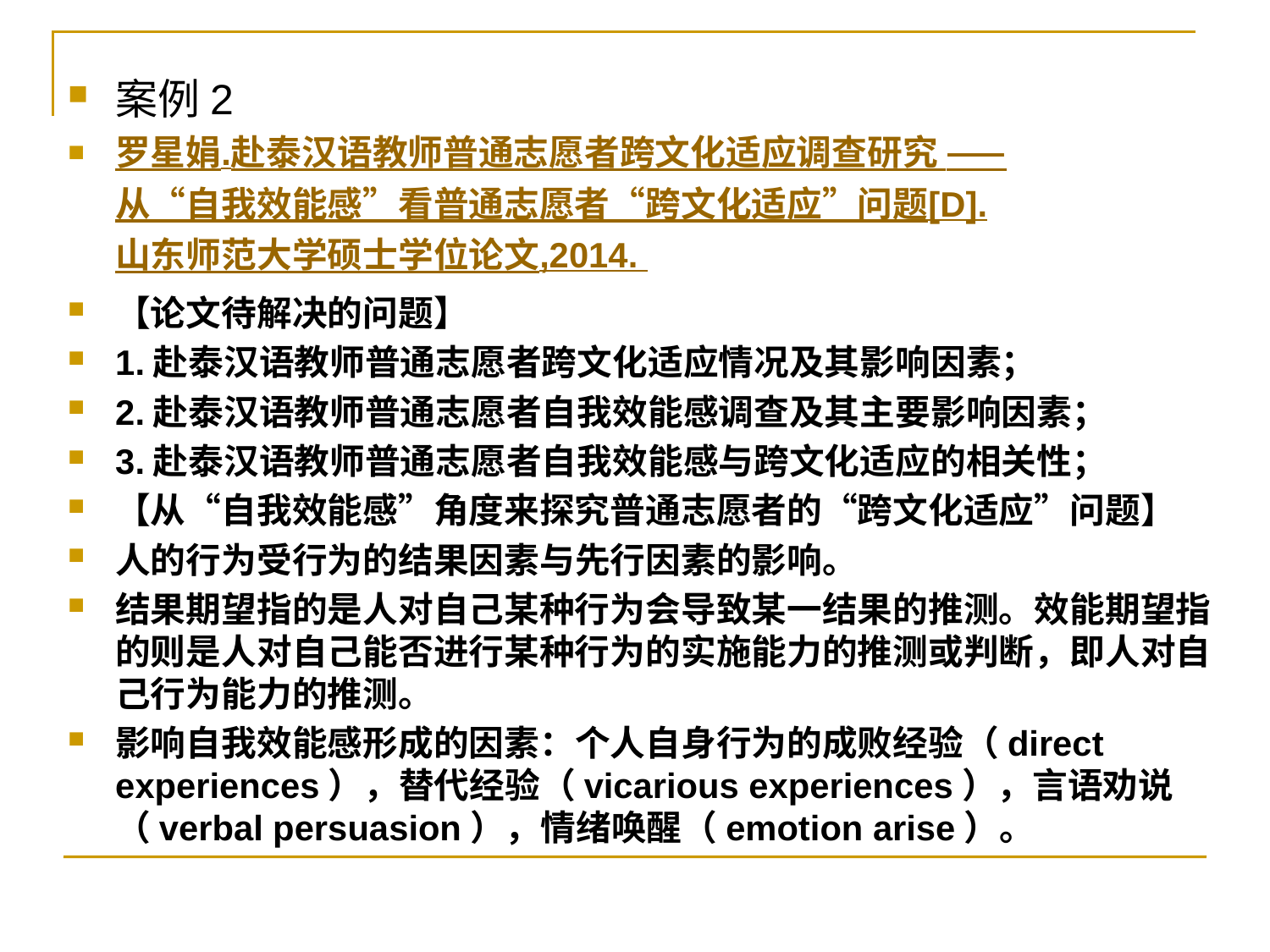

案例2
罗星娟.赴泰汉语教师普通志愿者跨文化适应调查研究 ——从“自我效能感”看普通志愿者“跨文化适应”问题[D].山东师范大学硕士学位论文,2014.
【论文待解决的问题】
1.赴泰汉语教师普通志愿者跨文化适应情况及其影响因素；
2.赴泰汉语教师普通志愿者自我效能感调查及其主要影响因素；
3.赴泰汉语教师普通志愿者自我效能感与跨文化适应的相关性；
【从“自我效能感”角度来探究普通志愿者的“跨文化适应”问题】
人的行为受行为的结果因素与先行因素的影响。
结果期望指的是人对自己某种行为会导致某一结果的推测。效能期望指的则是人对自己能否进行某种行为的实施能力的推测或判断，即人对自己行为能力的推测。
影响自我效能感形成的因素：个人自身行为的成败经验（direct experiences），替代经验（vicarious experiences），言语劝说（verbal persuasion），情绪唤醒（emotion arise）。